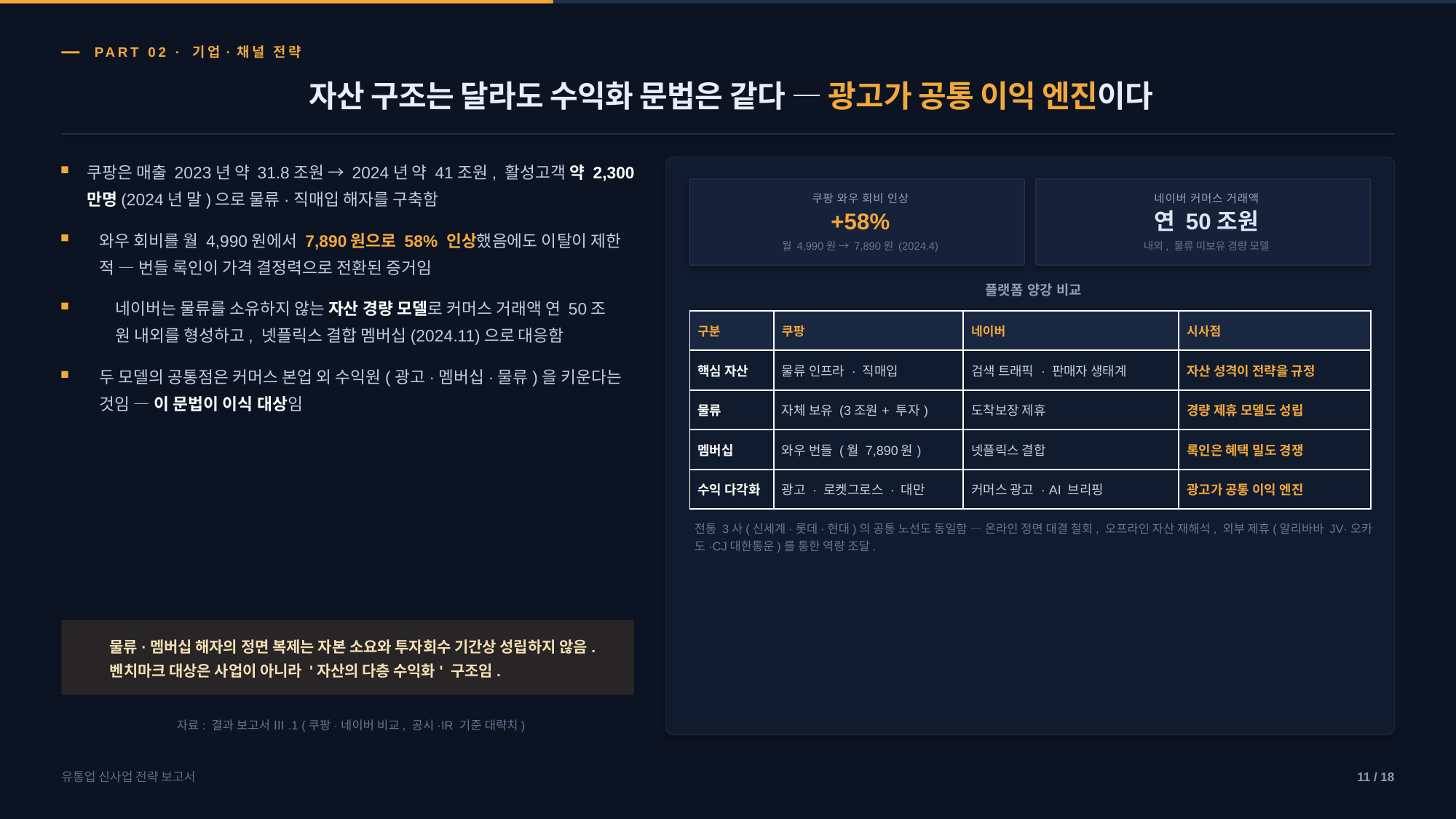

PART 02 · 기업·채널 전략

자산 구조는 달라도 수익화 문법은 같다 — 광고가 공통 이익 엔진이다

쿠팡은 매출 2023년 약 31.8조원 → 2024년 약 41조원, 활성고객 약 2,300
만명(2024년 말)으로 물류·직매입 해자를 구축함

쿠팡 와우 회비 인상
네이버 커머스 거래액
+58%
연 50조원
와우 회비를 월 4,990원에서 7,890원으로 58% 인상했음에도 이탈이 제한
적 — 번들 록인이 가격 결정력으로 전환된 증거임

월 4,990원 → 7,890원 (2024.4)
내외, 물류 미보유 경량 모델
플랫폼 양강 비교
네이버는 물류를 소유하지 않는 자산 경량 모델로 커머스 거래액 연 50조
원 내외를 형성하고, 넷플릭스 결합 멤버십(2024.11)으로 대응함

| 구분 | 쿠팡 | 네이버 | 시사점 |
| --- | --- | --- | --- |
| 핵심 자산 | 물류 인프라 · 직매입 | 검색 트래픽 · 판매자 생태계 | 자산 성격이 전략을 규정 |
| 물류 | 자체 보유 (3조원+ 투자) | 도착보장 제휴 | 경량 제휴 모델도 성립 |
| 멤버십 | 와우 번들 (월 7,890원) | 넷플릭스 결합 | 록인은 혜택 밀도 경쟁 |
| 수익 다각화 | 광고 · 로켓그로스 · 대만 | 커머스 광고 · AI 브리핑 | 광고가 공통 이익 엔진 |
두 모델의 공통점은 커머스 본업 외 수익원(광고·멤버십·물류)을 키운다는
것임 — 이 문법이 이식 대상임

전통 3사(신세계·롯데·현대)의 공통 노선도 동일함 — 온라인 정면 대결 철회, 오프라인 자산 재해석, 외부 제휴(알리바바 JV·오카
도·CJ대한통운)를 통한 역량 조달.

물류·멤버십 해자의 정면 복제는 자본 소요와 투자회수 기간상 성립하지 않음.
벤치마크 대상은 사업이 아니라 '자산의 다층 수익화' 구조임.
자료: 결과 보고서 Ⅲ.1 (쿠팡·네이버 비교, 공시·IR 기준 대략치)
유통업 신사업 전략 보고서
11 / 18